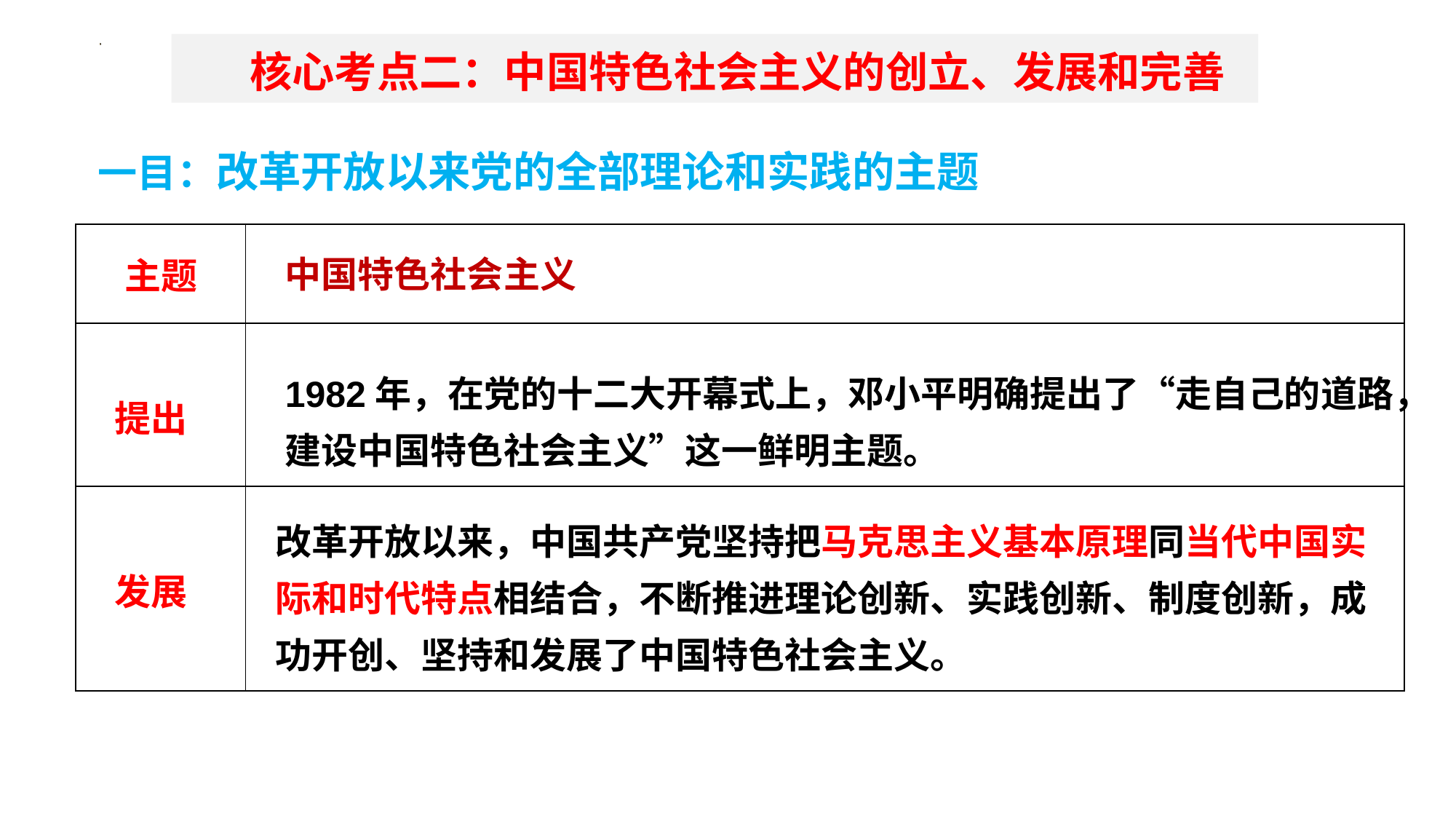

核心考点二：中国特色社会主义的创立、发展和完善
一目：改革开放以来党的全部理论和实践的主题
|  |  |
| --- | --- |
|  |  |
|  |  |
中国特色社会主义
主题
1982年，在党的十二大开幕式上，邓小平明确提出了“走自己的道路，建设中国特色社会主义”这一鲜明主题。
提出
改革开放以来，中国共产党坚持把马克思主义基本原理同当代中国实际和时代特点相结合，不断推进理论创新、实践创新、制度创新，成功开创、坚持和发展了中国特色社会主义。
发展